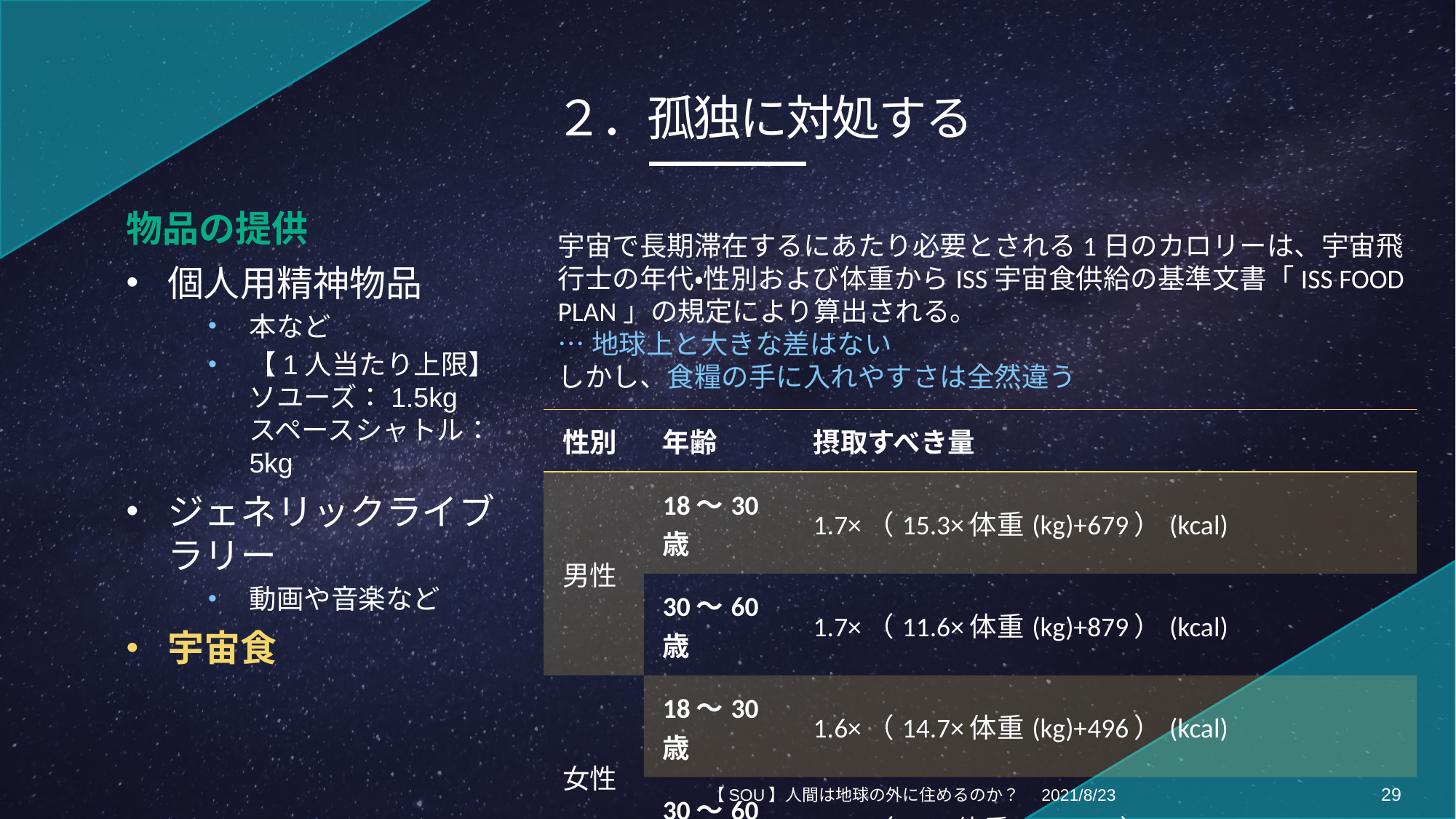

# ２．孤独に対処する
物品の提供
個人用精神物品
本など
【1人当たり上限】
ソユーズ：1.5kg
スペースシャトル：5kg
ジェネリックライブラリー
動画や音楽など
宇宙食
宇宙で長期滞在するにあたり必要とされる1日のカロリーは、宇宙飛行士の年代・性別および体重からISS宇宙食供給の基準文書「ISS FOOD PLAN」の規定により算出される。
…地球上と大きな差はない
しかし、食糧の手に入れやすさは全然違う
| 性別 | 年齢 | 摂取すべき量 |
| --- | --- | --- |
| 男性 | 18～30歳 | 1.7×（15.3×体重(kg)+679）(kcal) |
|  | 30～60歳 | 1.7×（11.6×体重(kg)+879）(kcal) |
| 女性 | 18～30歳 | 1.6×（14.7×体重(kg)+496）(kcal) |
|  | 30～60歳 | 1.6×（8.7×体重(kg)+829）(kcal) |
【SOU】人間は地球の外に住めるのか？
2021/8/23
29